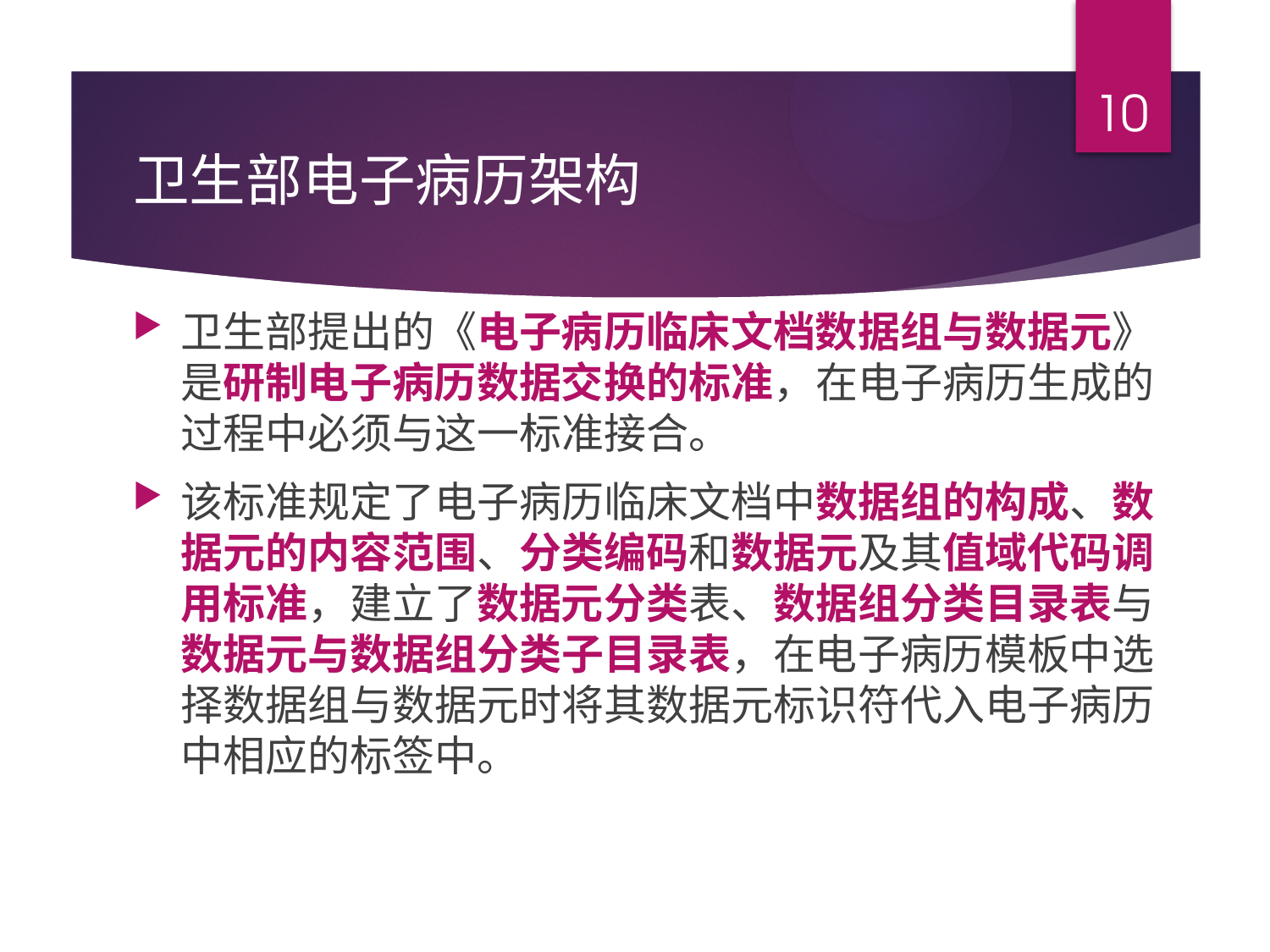

10
# 卫生部电子病历架构
卫生部提出的《电子病历临床文档数据组与数据元》是研制电子病历数据交换的标准，在电子病历生成的过程中必须与这一标准接合。
该标准规定了电子病历临床文档中数据组的构成、数据元的内容范围、分类编码和数据元及其值域代码调用标准，建立了数据元分类表、数据组分类目录表与数据元与数据组分类子目录表，在电子病历模板中选择数据组与数据元时将其数据元标识符代入电子病历中相应的标签中。